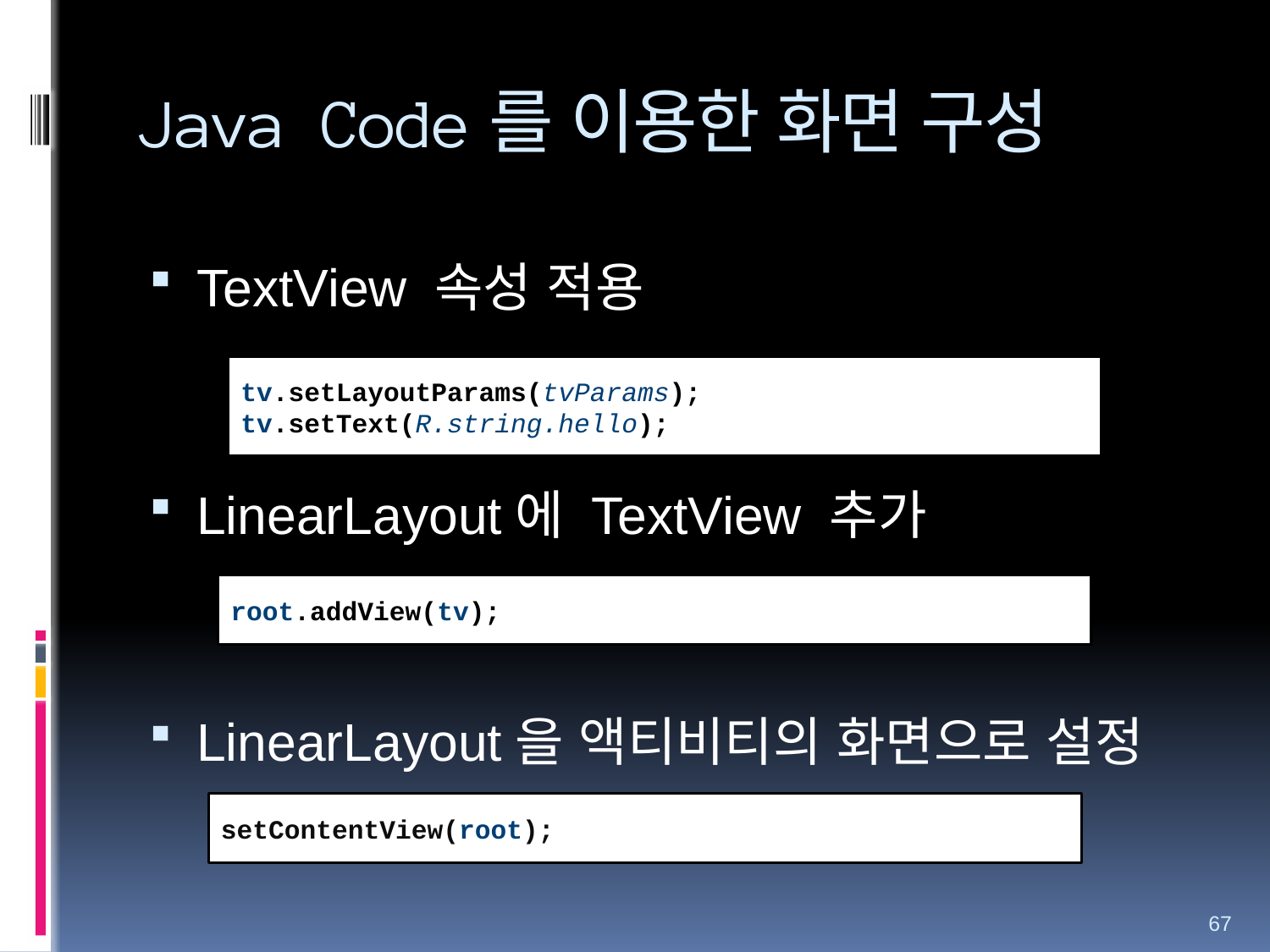

# Java Code를 이용한 화면 구성
TextView 속성 적용

LinearLayout에 TextView 추가

LinearLayout을 액티비티의 화면으로 설정
tv.setLayoutParams(tvParams);
tv.setText(R.string.hello);
root.addView(tv);
setContentView(root);
67